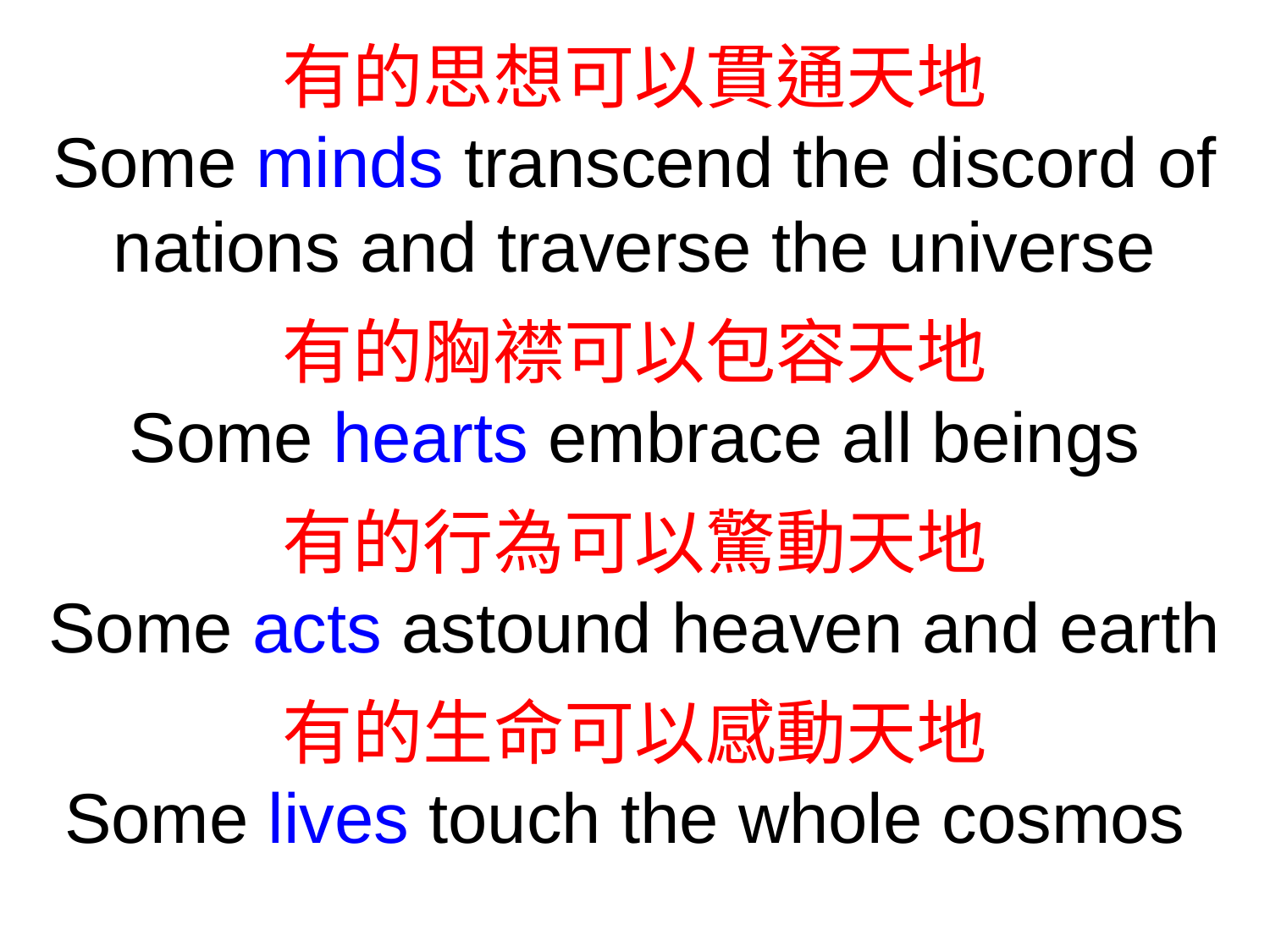

有的思想可以貫通天地
Some minds transcend the discord of nations and traverse the universe
有的胸襟可以包容天地
Some hearts embrace all beings
有的行為可以驚動天地
Some acts astound heaven and earth
有的生命可以感動天地
Some lives touch the whole cosmos